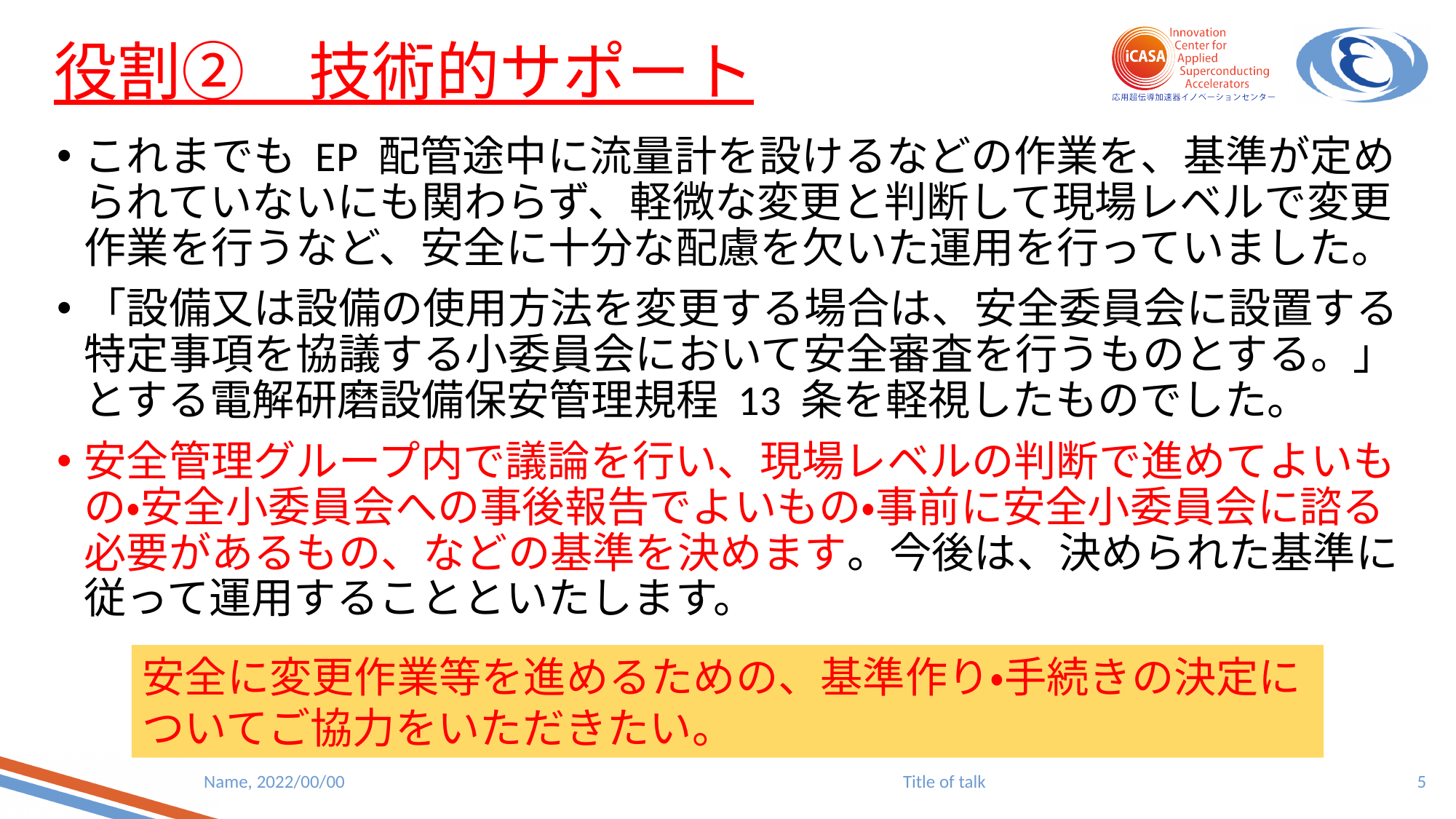

# 役割②　技術的サポート
これまでも EP 配管途中に流量計を設けるなどの作業を、基準が定められていないにも関わらず、軽微な変更と判断して現場レベルで変更作業を行うなど、安全に十分な配慮を欠いた運用を行っていました。
「設備又は設備の使用方法を変更する場合は、安全委員会に設置する特定事項を協議する小委員会において安全審査を行うものとする。」とする電解研磨設備保安管理規程 13 条を軽視したものでした。
安全管理グループ内で議論を行い、現場レベルの判断で進めてよいもの・安全小委員会への事後報告でよいもの・事前に安全小委員会に諮る必要があるもの、などの基準を決めます。今後は、決められた基準に従って運用することといたします。
安全に変更作業等を進めるための、基準作り・手続きの決定についてご協力をいただきたい。
5
Name, 2022/00/00
Title of talk